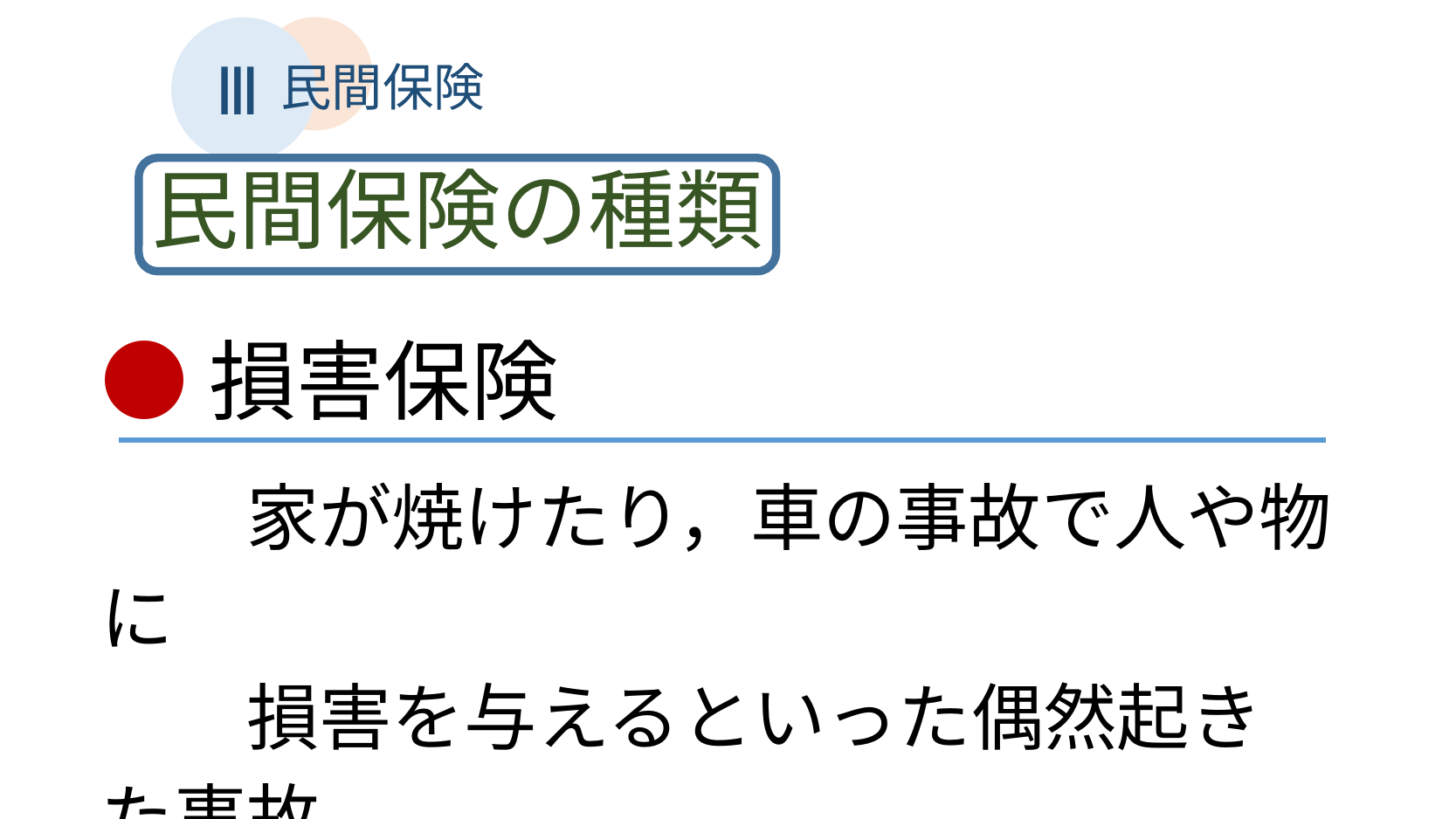

Ⅲ
民間保険
民間保険の種類

●損害保険
　　家が焼けたり，車の事故で人や物に
　　損害を与えるといった偶然起きた事故
　　や災害のリスクに備える。